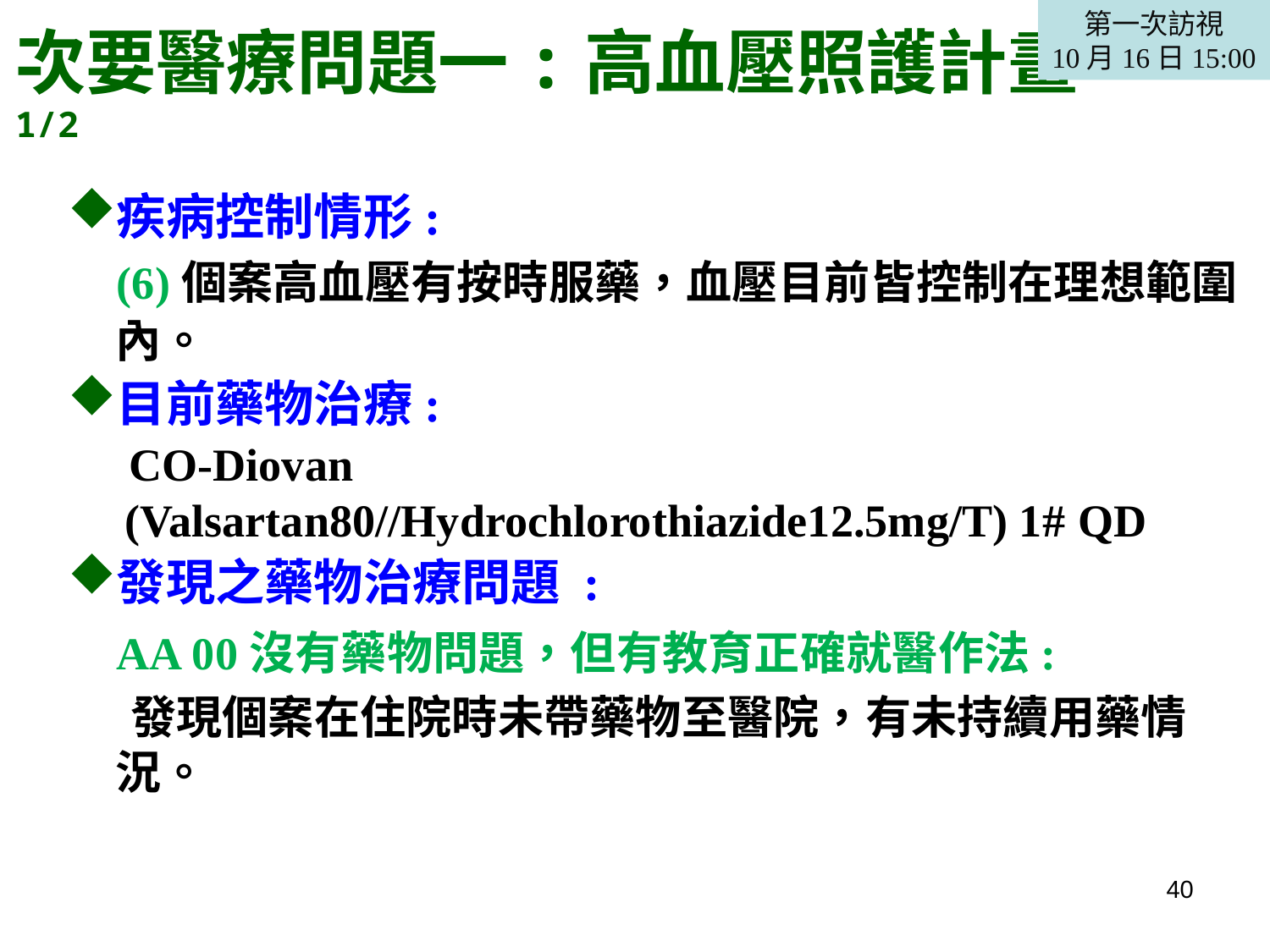

第一次訪視
10月16日15:00
# 次要醫療問題一:高血壓照護計畫1/2
疾病控制情形:
    (6)個案高血壓有按時服藥，血壓目前皆控制在理想範圍內。
目前藥物治療:
     CO-Diovan
     (Valsartan80//Hydrochlorothiazide12.5mg/T) 1# QD
發現之藥物治療問題 :
    AA 00沒有藥物問題，但有教育正確就醫作法:
     發現個案在住院時未帶藥物至醫院，有未持續用藥情況。

40